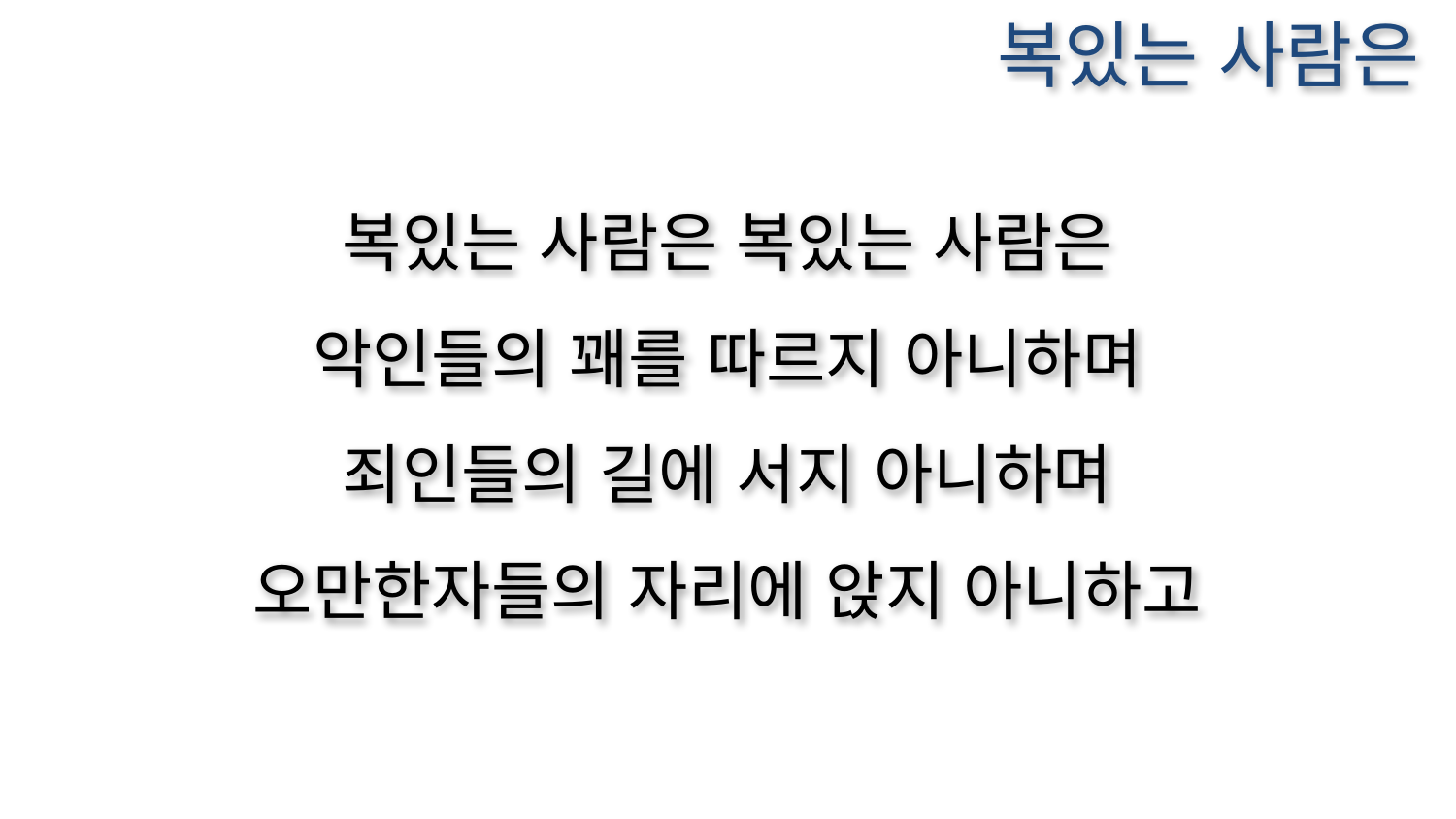

복있는 사람은
복있는 사람은 복있는 사람은
악인들의 꽤를 따르지 아니하며
죄인들의 길에 서지 아니하며
오만한자들의 자리에 앉지 아니하고